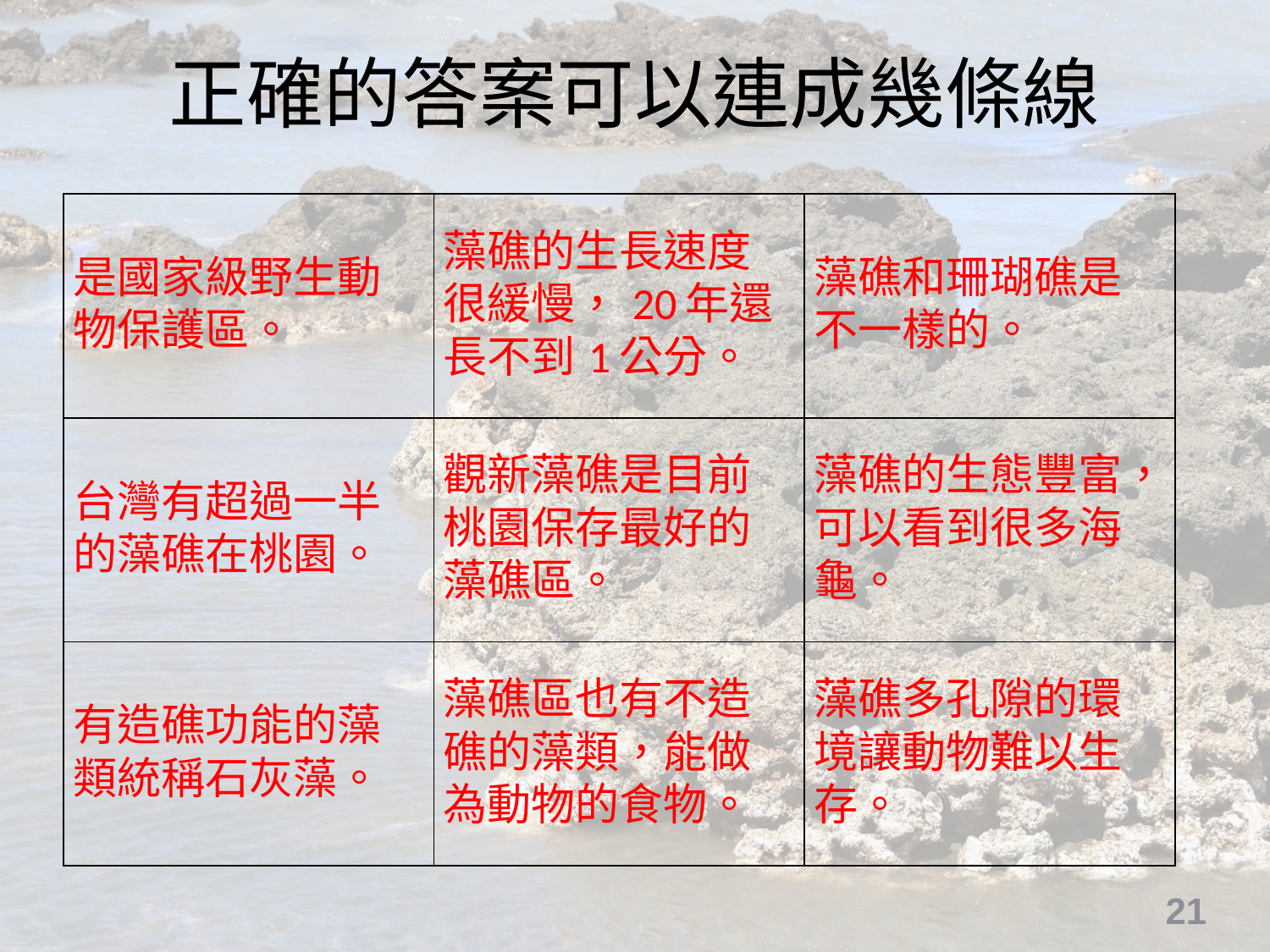

正確的答案可以連成幾條線
| 是國家級野生動物保護區。 | 藻礁的生長速度很緩慢，20年還長不到1公分。 | 藻礁和珊瑚礁是不一樣的。 |
| --- | --- | --- |
| 台灣有超過一半的藻礁在桃園。 | 觀新藻礁是目前桃園保存最好的藻礁區。 | 藻礁的生態豐富，可以看到很多海龜。 |
| 有造礁功能的藻類統稱石灰藻。 | 藻礁區也有不造礁的藻類，能做為動物的食物。 | 藻礁多孔隙的環境讓動物難以生存。 |
21